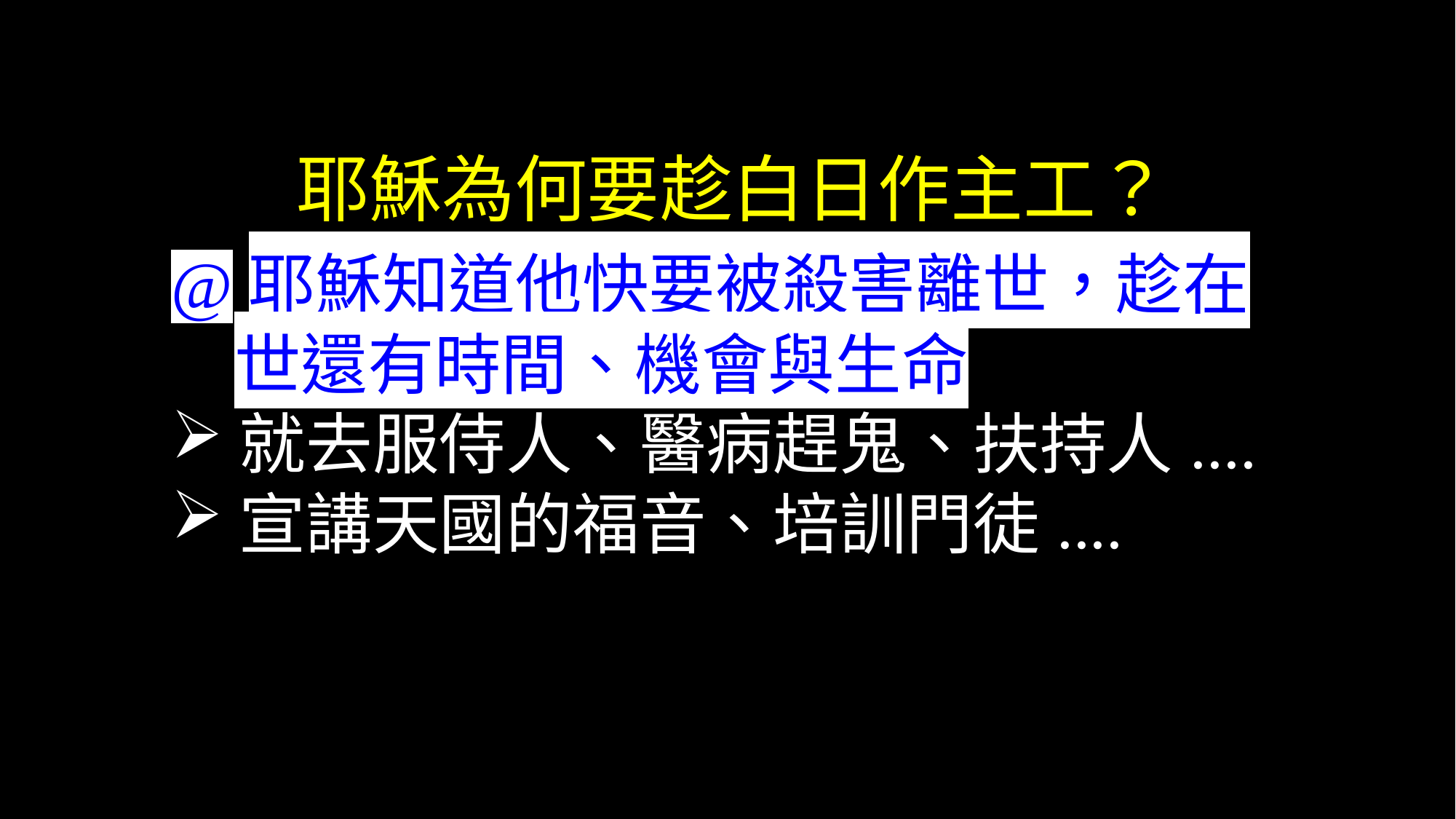

# 耶穌為何要趁白日作主工？
@耶穌知道他快要被殺害離世，趁在世還有時間、機會與生命
就去服侍人、醫病趕鬼、扶持人....
宣講天國的福音、培訓門徒....